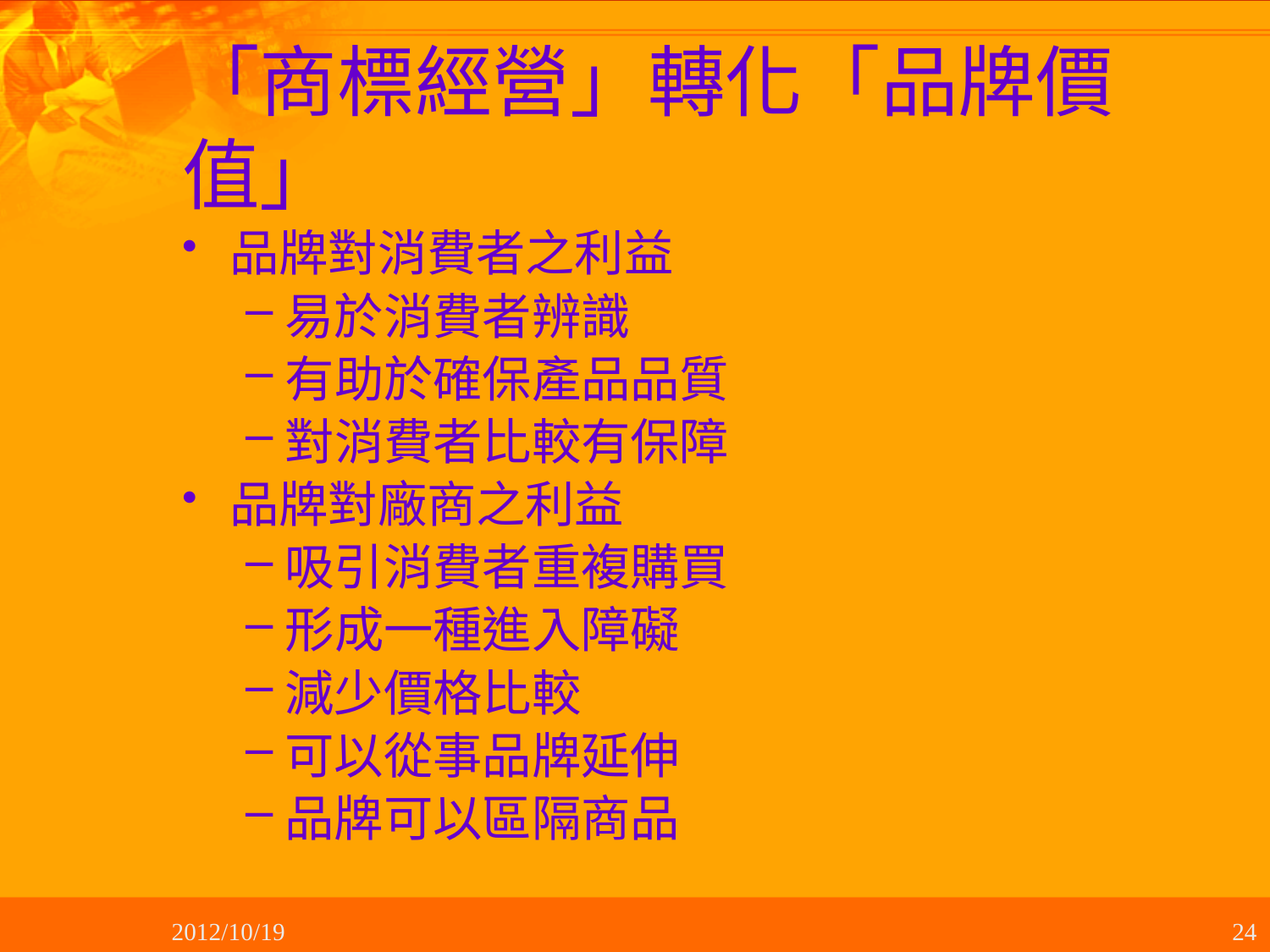

# 「商標經營」轉化「品牌價值」
品牌對消費者之利益
易於消費者辨識
有助於確保產品品質
對消費者比較有保障
品牌對廠商之利益
吸引消費者重複購買
形成一種進入障礙
減少價格比較
可以從事品牌延伸
品牌可以區隔商品
2012/10/19
24